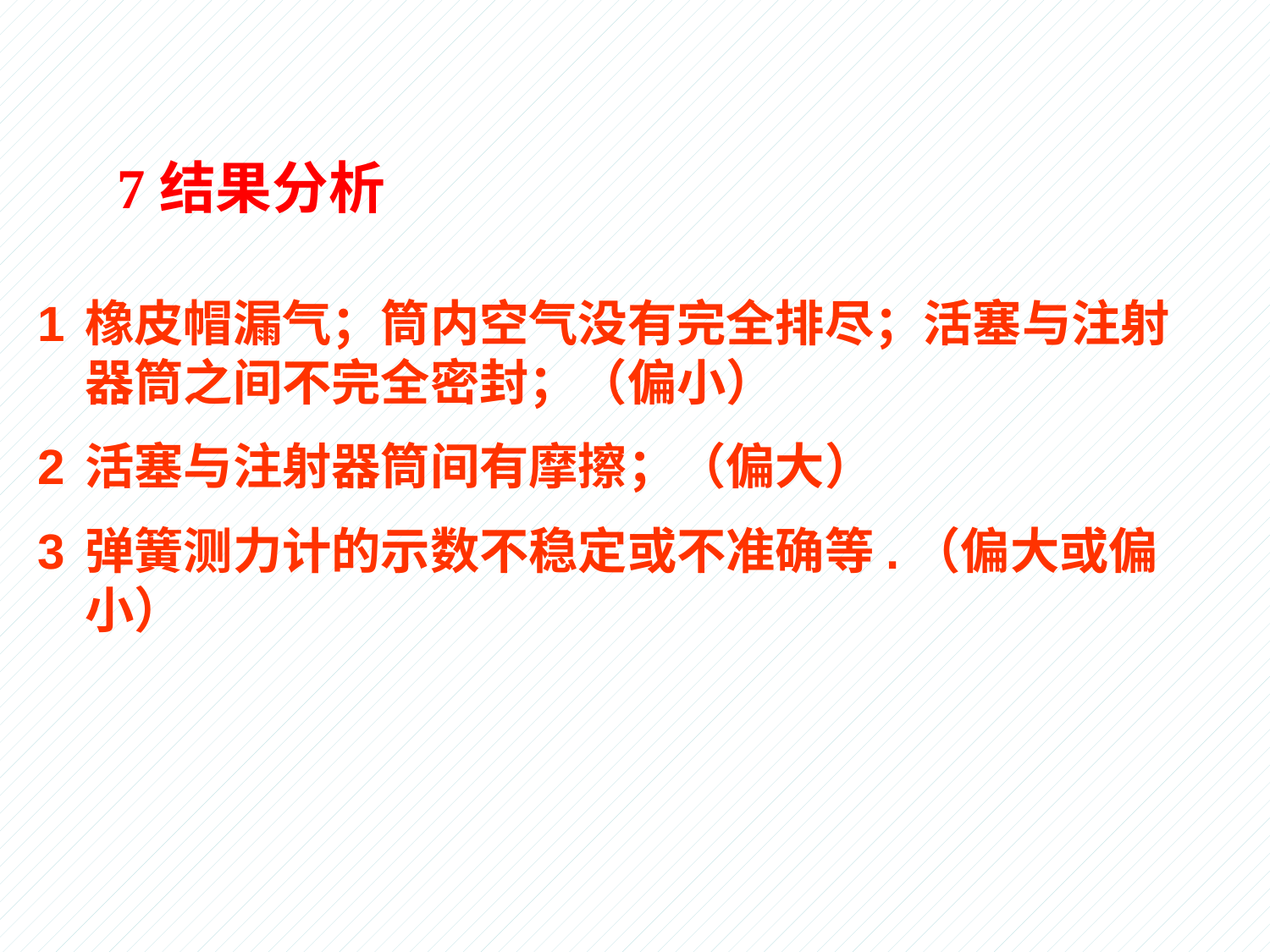

7结果分析
橡皮帽漏气；筒内空气没有完全排尽；活塞与注射器筒之间不完全密封；（偏小）
活塞与注射器筒间有摩擦；（偏大）
弹簧测力计的示数不稳定或不准确等.（偏大或偏小）